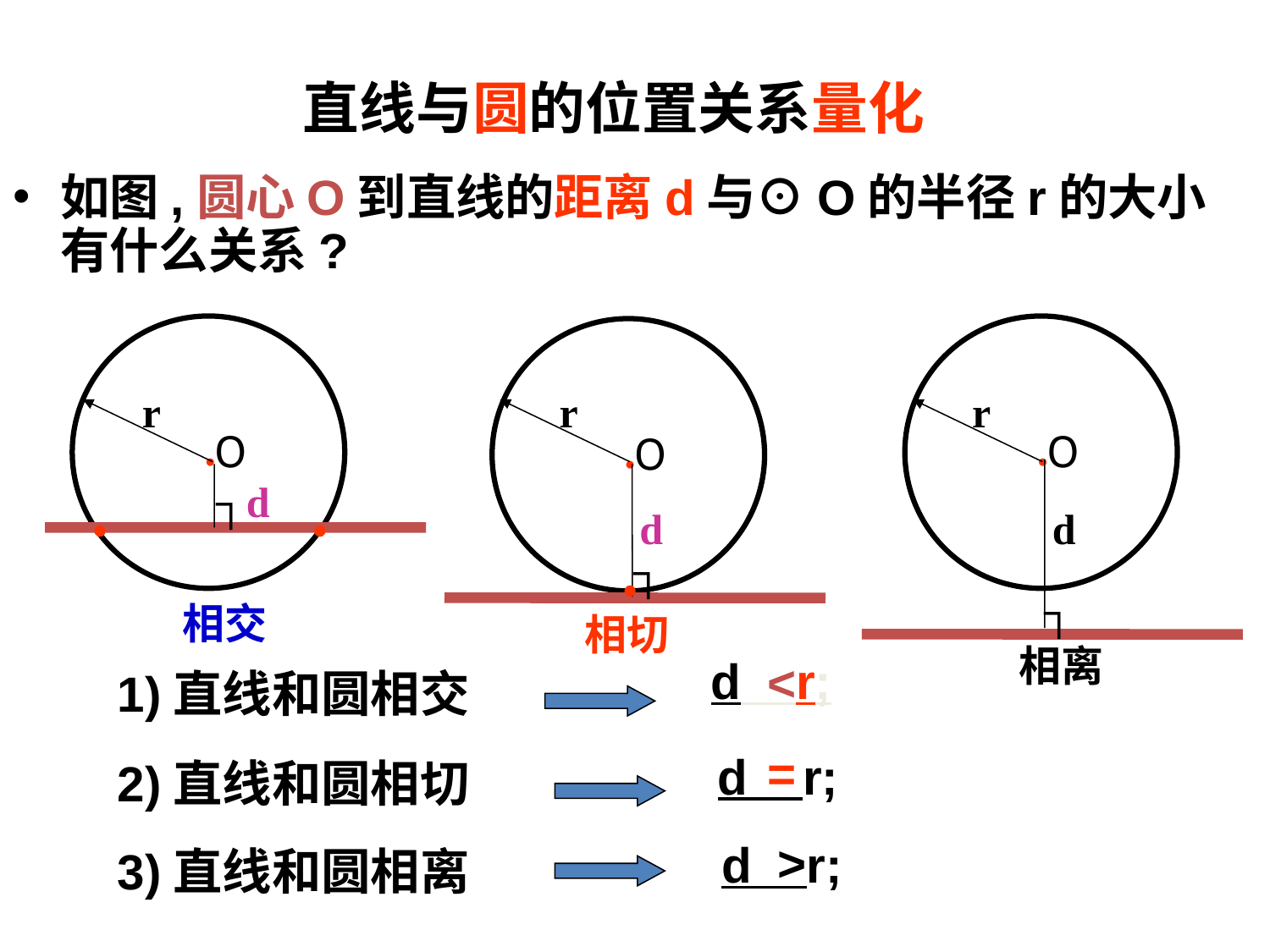

# 直线与圆的位置关系量化
如图,圆心O到直线的距离d与⊙O的半径r的大小有什么关系?

●O

●O

●O

相交

相切
相离

r

r

r

d
┐

┐d

d
┐

d    r;
<
1)直线和圆相交

=
2)直线和圆相切
d    r;

>
3)直线和圆相离
d    r;